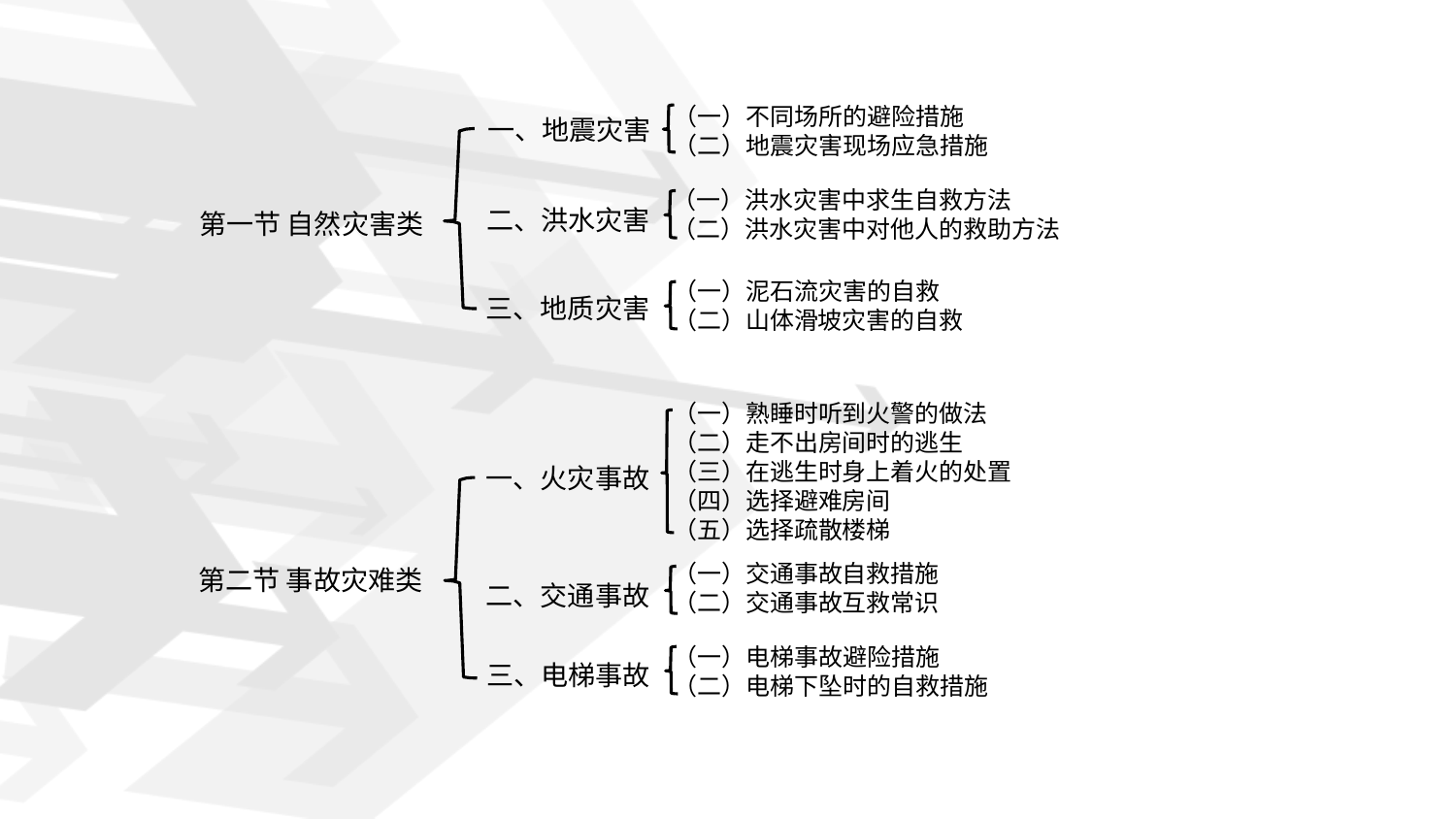

（一）不同场所的避险措施
（二）地震灾害现场应急措施

一、地震灾害

（一）洪水灾害中求生自救方法
（二）洪水灾害中对他人的救助方法

二、洪水灾害
第一节 自然灾害类
（一）泥石流灾害的自救
（二）山体滑坡灾害的自救

三、地质灾害
（一）熟睡时听到火警的做法
（二）走不出房间时的逃生
（三）在逃生时身上着火的处置
（四）选择避难房间
（五）选择疏散楼梯
（一）交通事故自救措施
（二）交通事故互救常识

一、火灾事故

第二节 事故灾难类

二、交通事故
（一）电梯事故避险措施
（二）电梯下坠时的自救措施

三、电梯事故